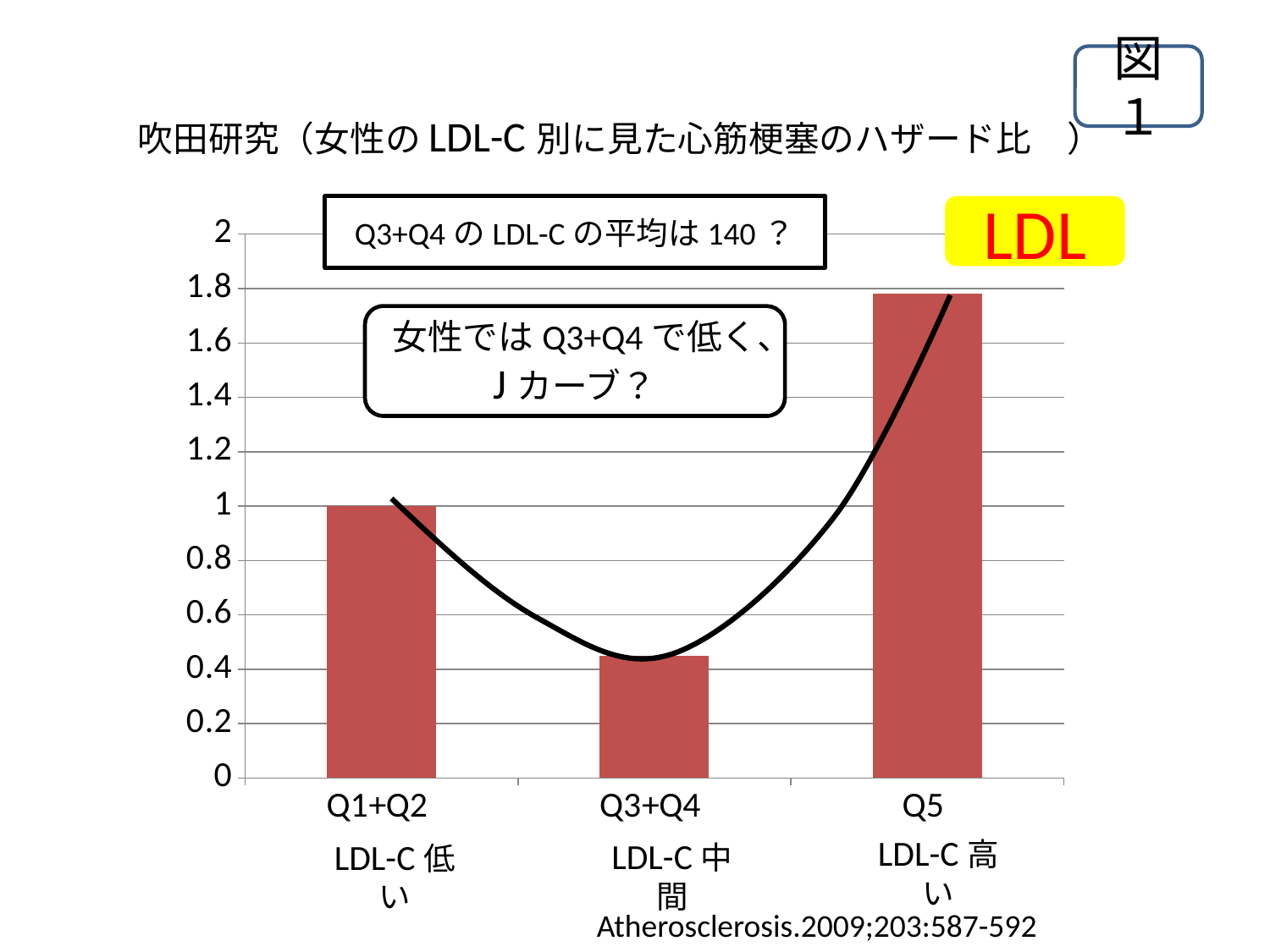

図１
# 吹田研究（女性のLDL-C別に見た心筋梗塞のハザード比　）

### Chart

| Category | ハザード比  |
|---|---|
| Q1+Q2  | 1.0 |
| Q3+Q4  | 0.45 |
| Q5  | 1.7800000000000014 |
Q3+Q4のLDL-Cの平均は140？
LDL

女性ではQ3+Q4で低く、
Jカーブ？
LDL-C中間
LDL-C高い
LDL-C低い
Atherosclerosis.2009;203:587-592